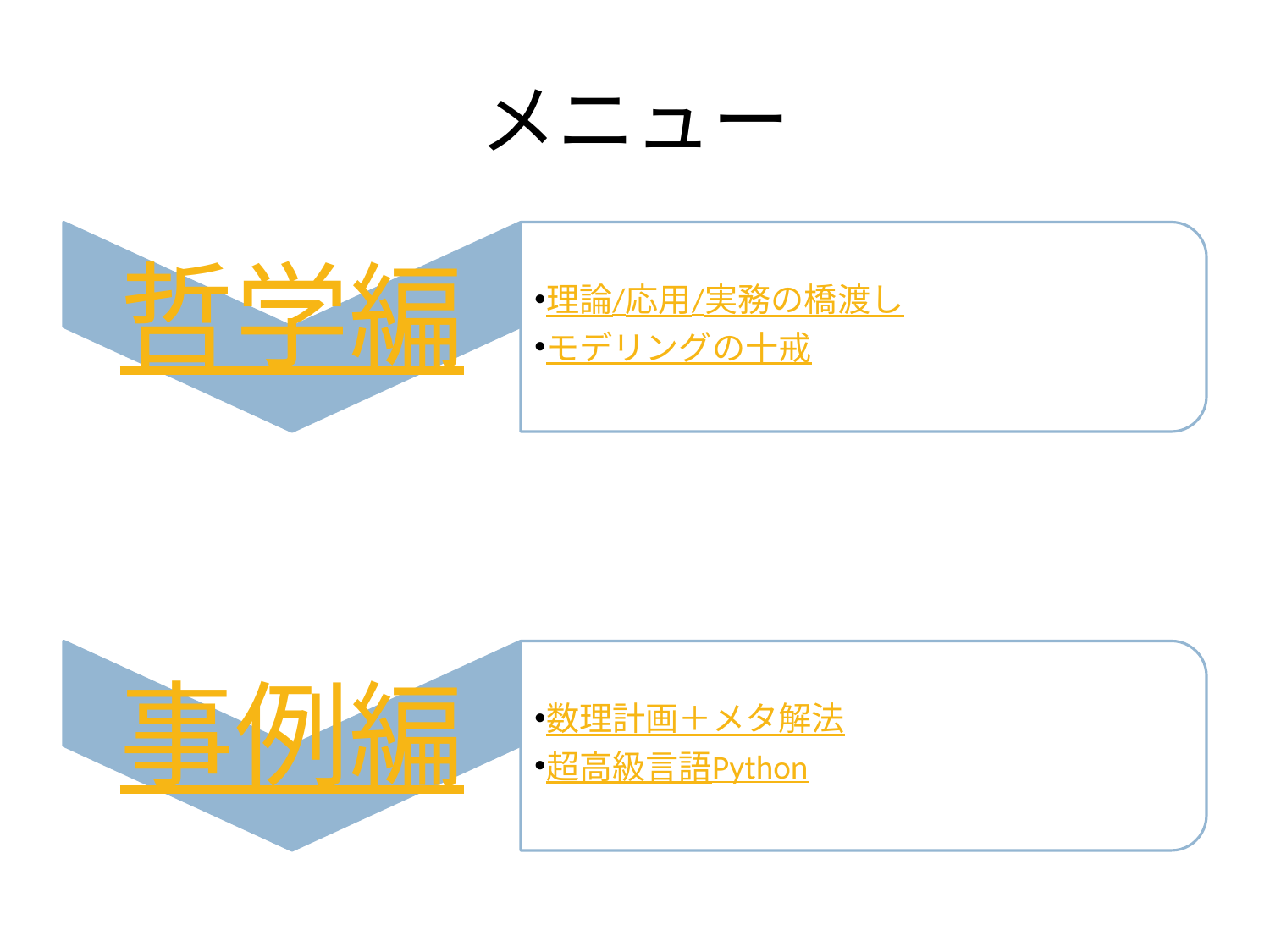

# メニュー
哲学編
理論/応用/実務の橋渡し
モデリングの十戒
事例編
数理計画＋メタ解法
超高級言語Python